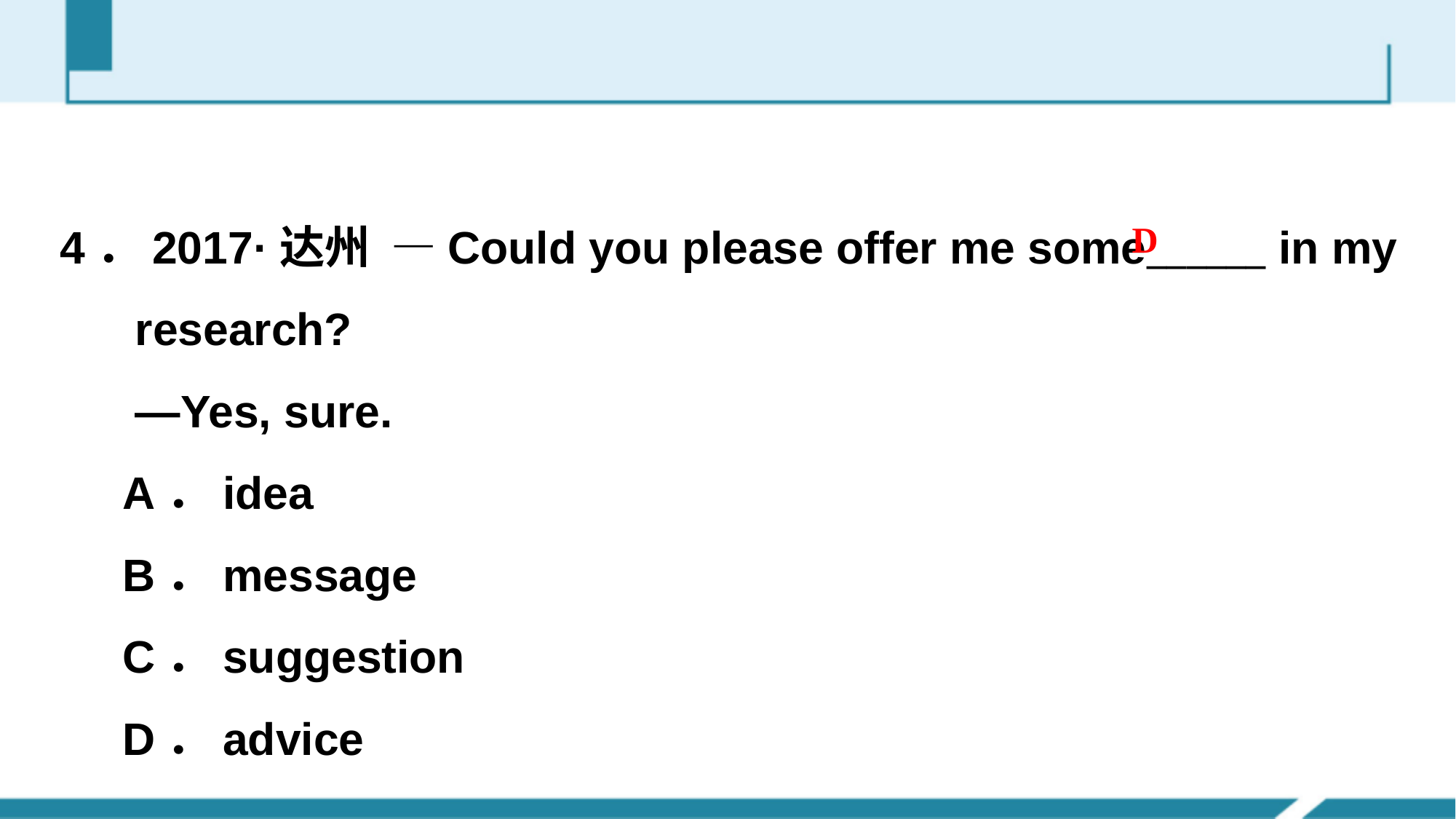

#
4．2017·达州  —Could you please offer me some______ in my
      research?
      —Yes, sure.
     A．idea
     B．message
     C．suggestion
     D．advice
D